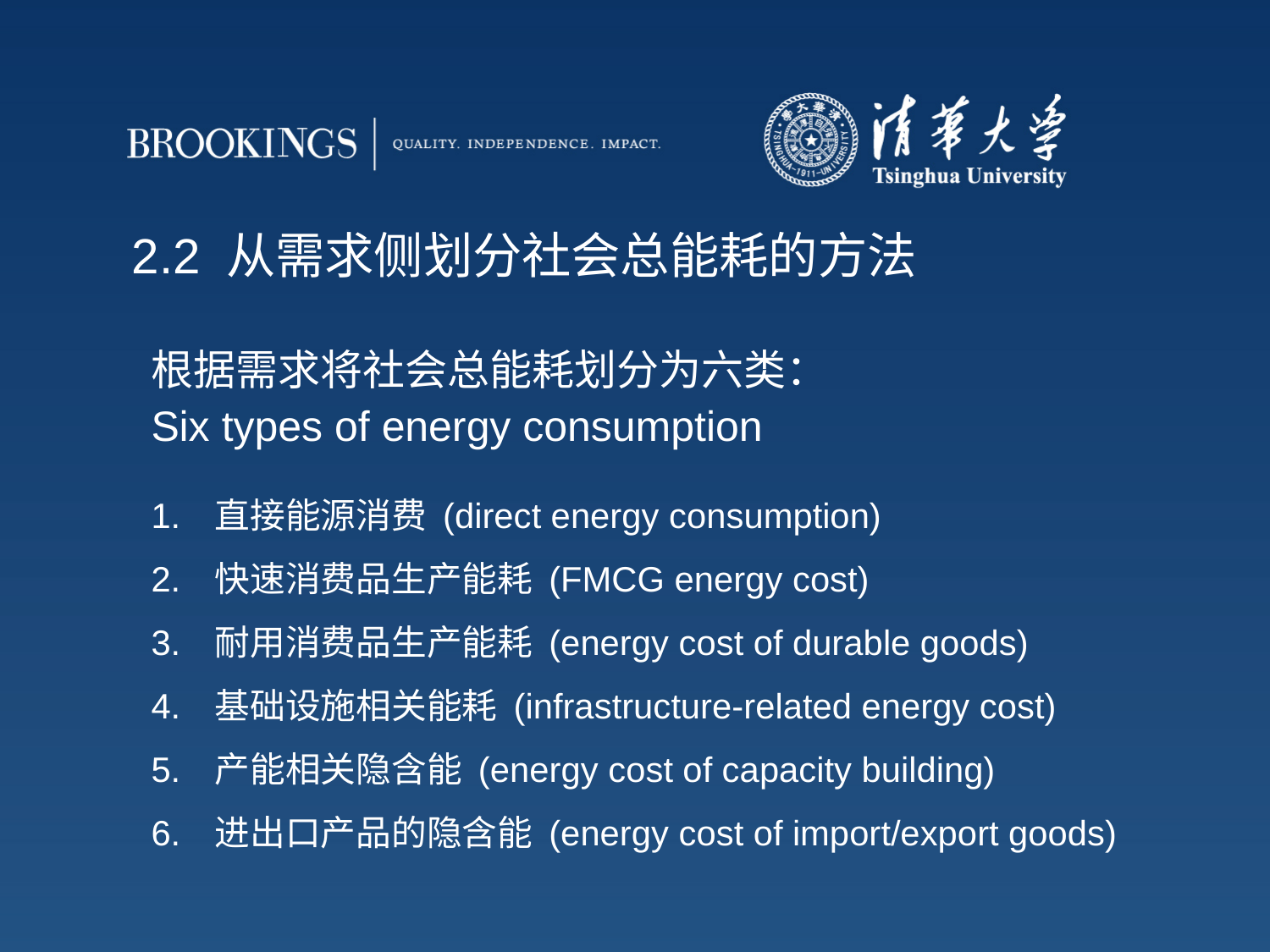

# 2.2 从需求侧划分社会总能耗的方法
根据需求将社会总能耗划分为六类：
Six types of energy consumption

直接能源消费 (direct energy consumption)
快速消费品生产能耗 (FMCG energy cost)
耐用消费品生产能耗 (energy cost of durable goods)
基础设施相关能耗 (infrastructure-related energy cost)
产能相关隐含能 (energy cost of capacity building)
进出口产品的隐含能 (energy cost of import/export goods)